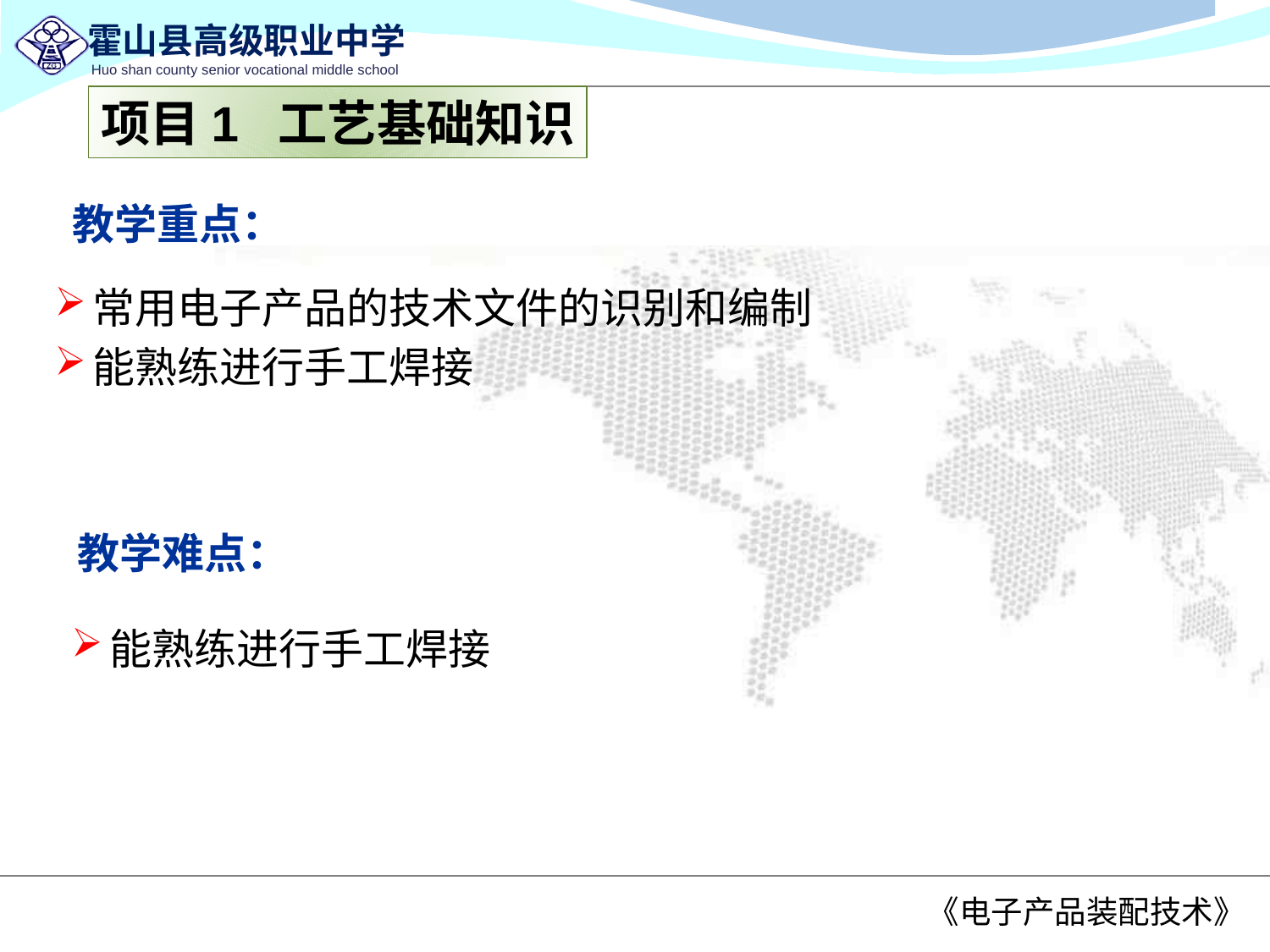

项目1  工艺基础知识
教学重点：
常用电子产品的技术文件的识别和编制
能熟练进行手工焊接

教学难点：
能熟练进行手工焊接